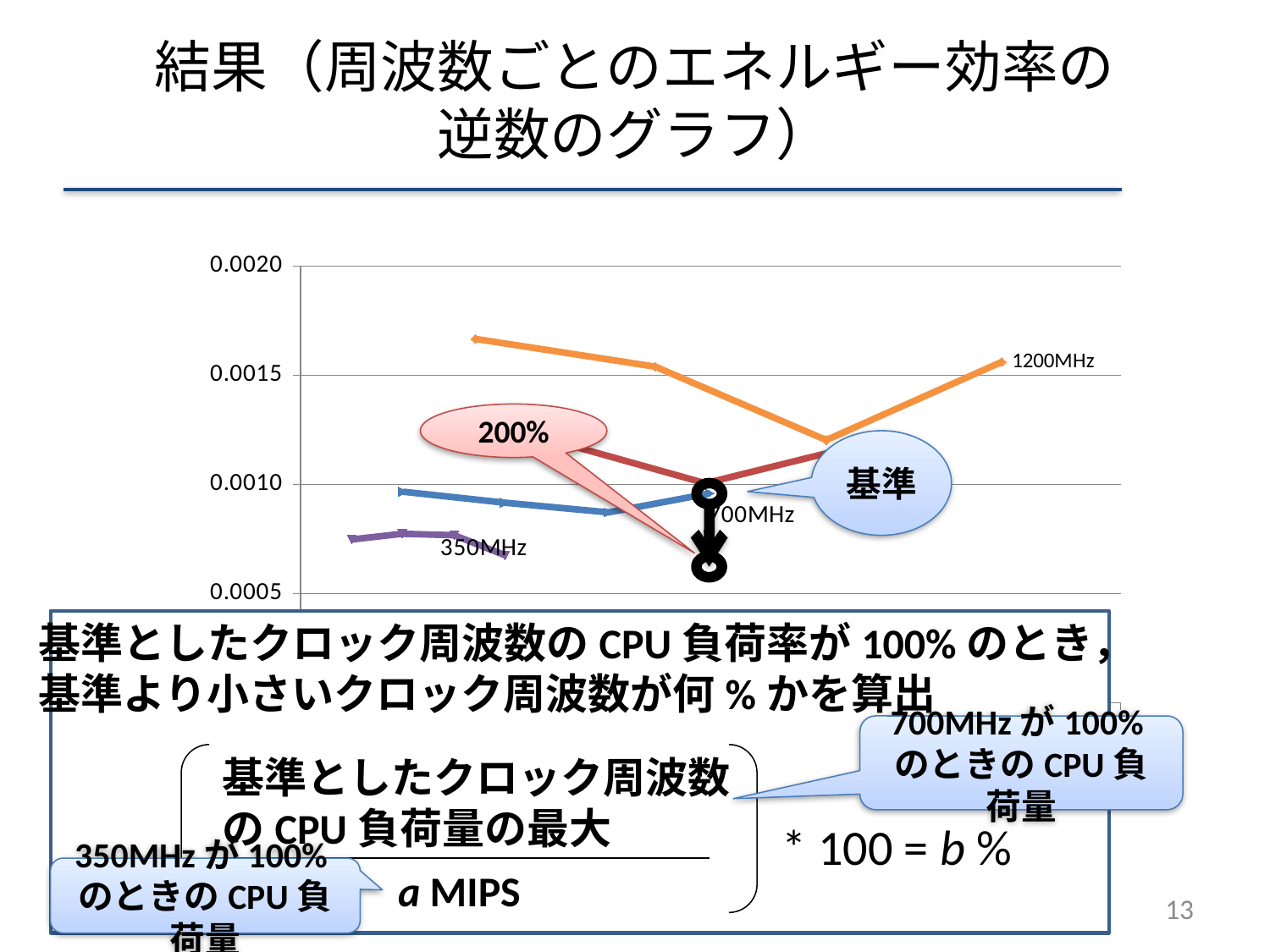

# 結果（周波数ごとのエネルギー効率の 逆数のグラフ）

### Chart

| Category |  |  |  |  |
|---|---|---|---|---|
200%
基準

基準としたクロック周波数のCPU負荷率が100%のとき，
基準より小さいクロック周波数が何%かを算出

基準としたクロック周波数のCPU負荷量の最大
a MIPS
* 100 = b %
700MHzが100%のときのCPU負荷量
350MHzが100%のときのCPU負荷量
13